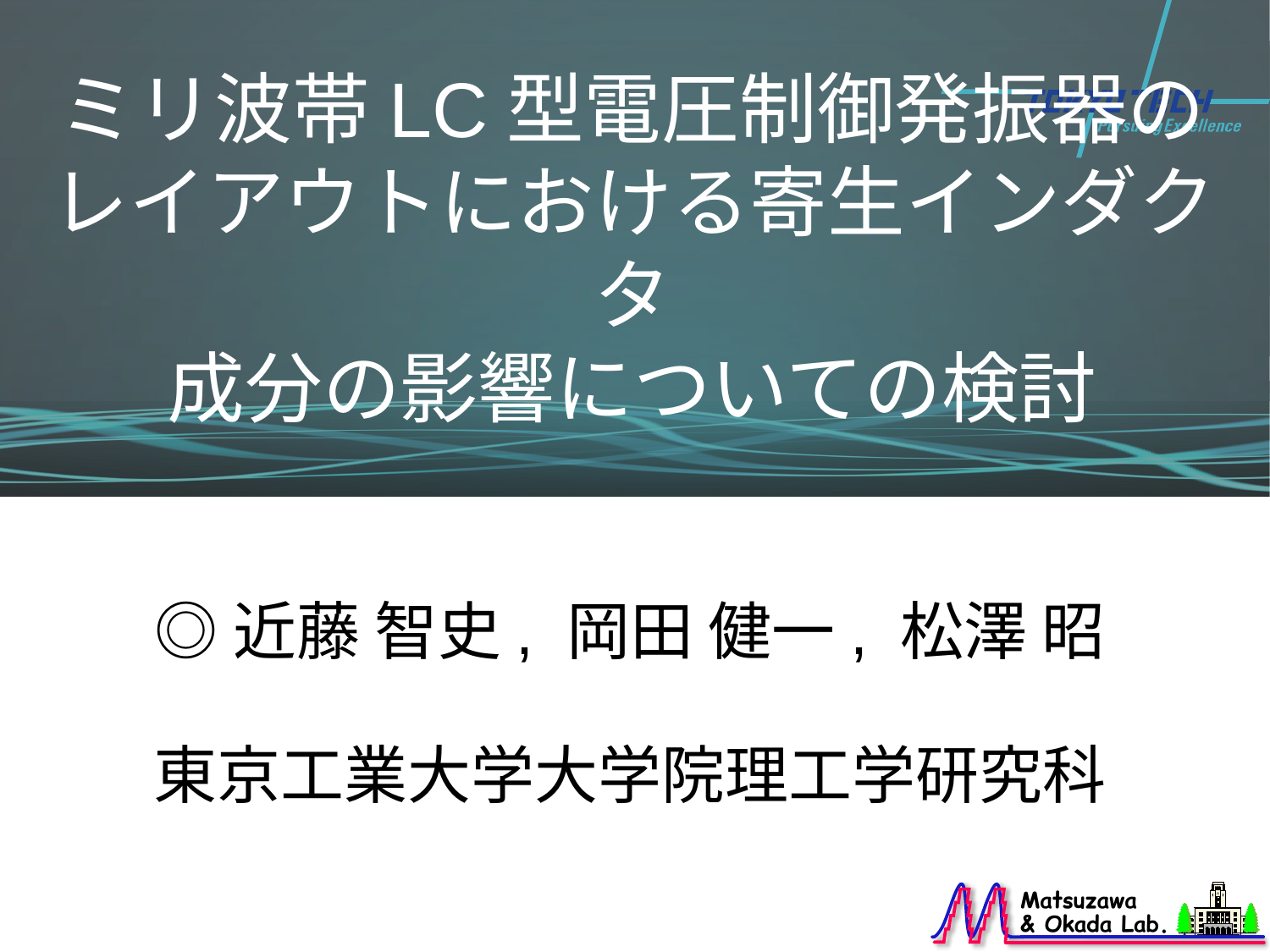

# ミリ波帯LC型電圧制御発振器の レイアウトにおける寄生インダクタ 成分の影響についての検討
◎近藤 智史, 岡田 健一, 松澤 昭

東京工業大学大学院理工学研究科